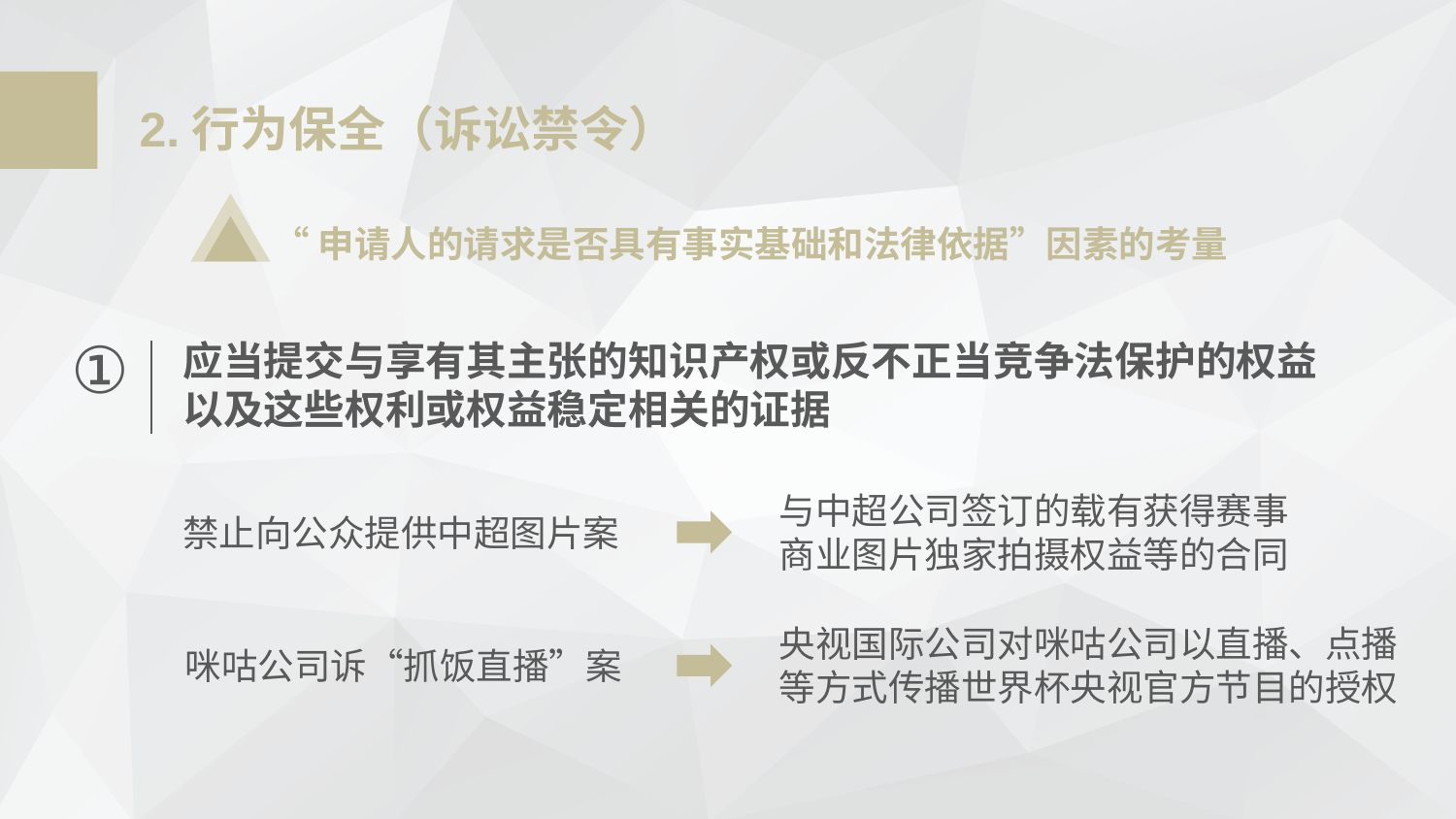

2.行为保全（诉讼禁令）

“申请人的请求是否具有事实基础和法律依据”因素的考量
①
应当提交与享有其主张的知识产权或反不正当竞争法保护的权益以及这些权利或权益稳定相关的证据
与中超公司签订的载有获得赛事商业图片独家拍摄权益等的合同
禁止向公众提供中超图片案

央视国际公司对咪咕公司以直播、点播等方式传播世界杯央视官方节目的授权
咪咕公司诉“抓饭直播”案